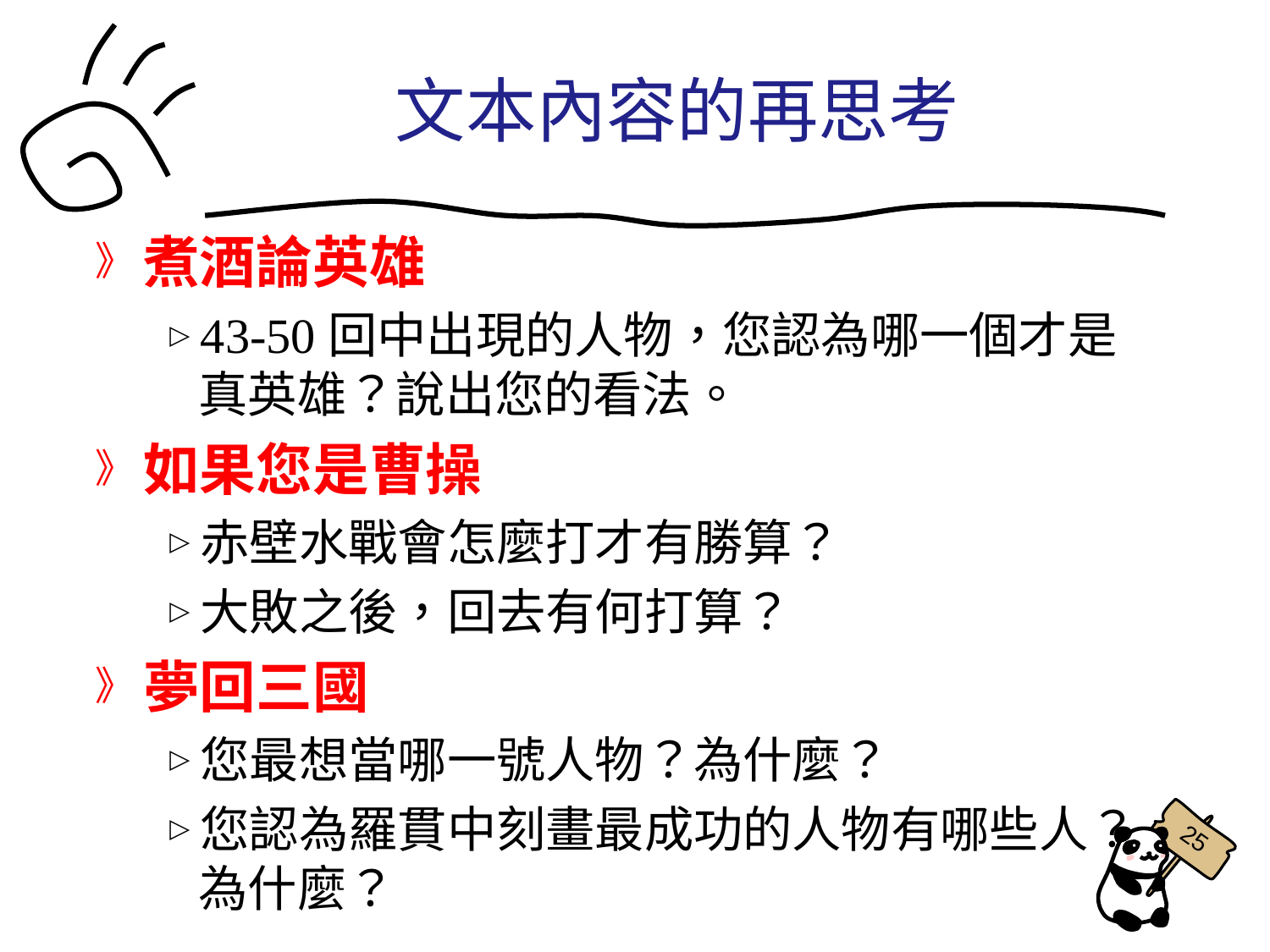

文本內容的再思考
煮酒論英雄
43-50回中出現的人物，您認為哪一個才是真英雄？說出您的看法。
如果您是曹操
赤壁水戰會怎麼打才有勝算？
大敗之後，回去有何打算？
夢回三國
您最想當哪一號人物？為什麼？
您認為羅貫中刻畫最成功的人物有哪些人？為什麼？
25